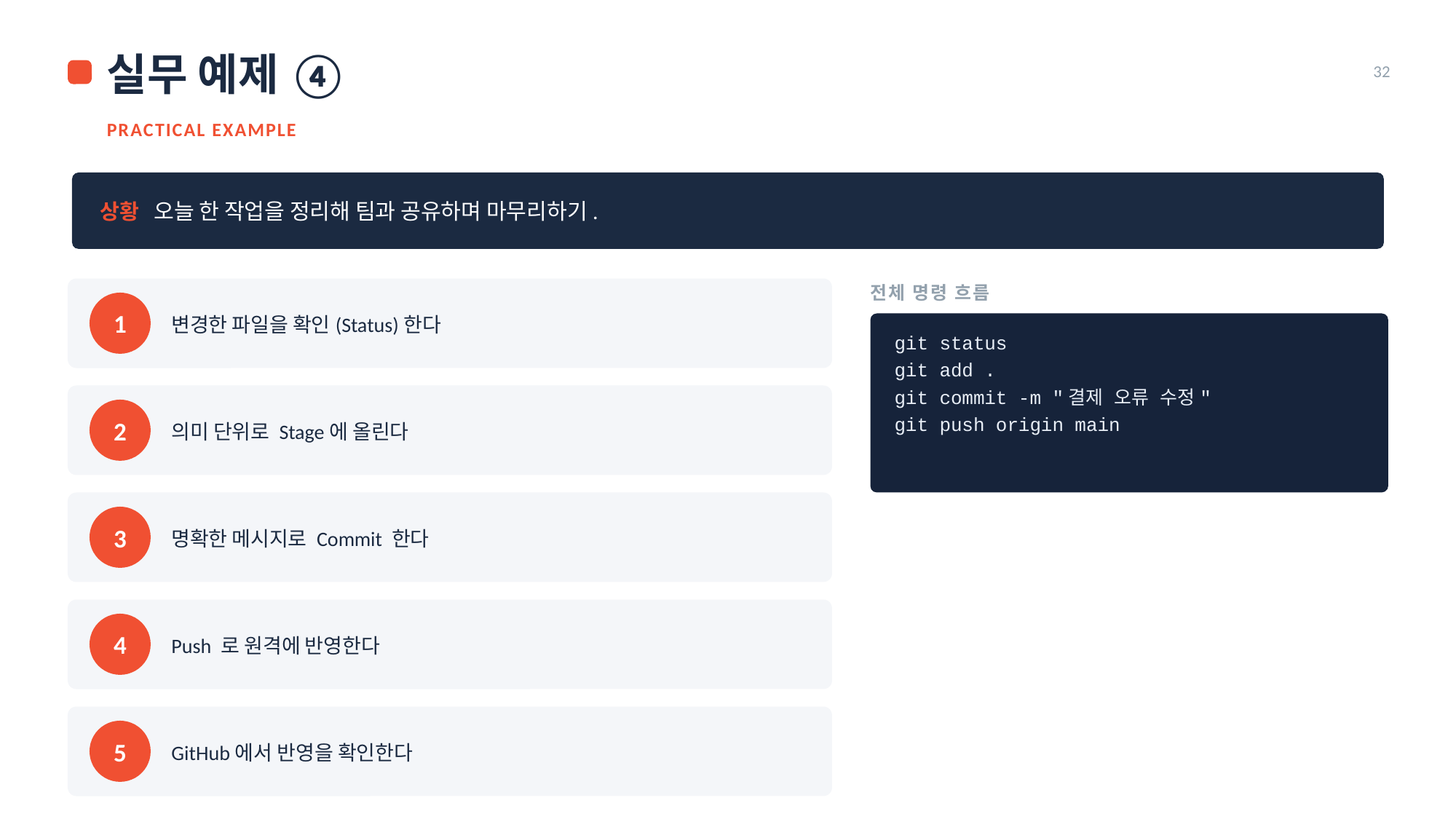

실무 예제 ④
32

PRACTICAL EXAMPLE

상황   오늘 한 작업을 정리해 팀과 공유하며 마무리하기.
전체 명령 흐름

변경한 파일을 확인(Status)한다

1

git status
git add .
git commit -m "결제 오류 수정"
git push origin main

의미 단위로 Stage에 올린다

2

명확한 메시지로 Commit 한다

3

Push 로 원격에 반영한다

4

GitHub에서 반영을 확인한다

5